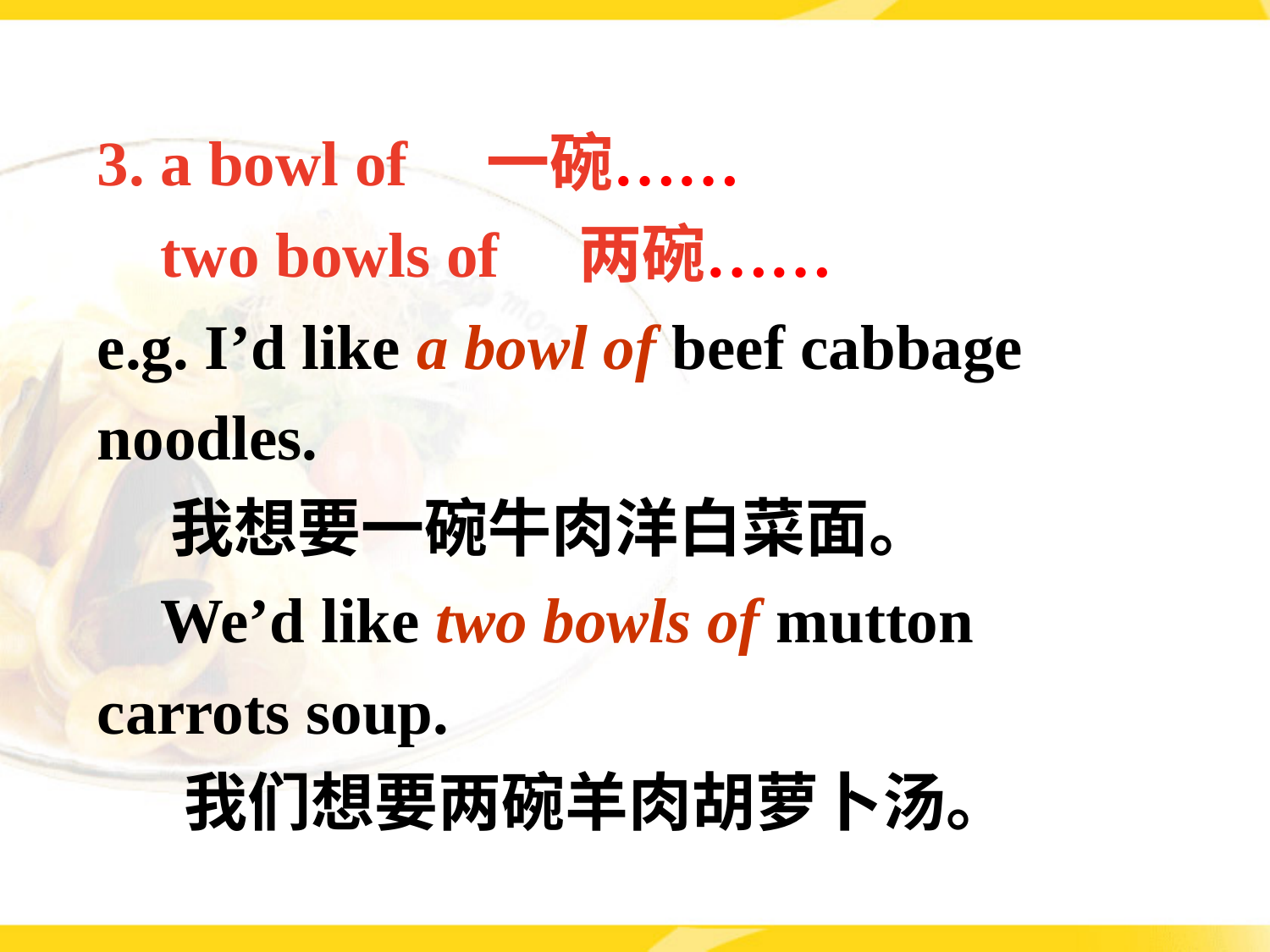

3. a bowl of    一碗……
    two bowls of    两碗……
e.g. I’d like a bowl of beef cabbage 	noodles.
    我想要一碗牛肉洋白菜面。
    We’d like two bowls of mutton       	carrots soup.
     我们想要两碗羊肉胡萝卜汤。